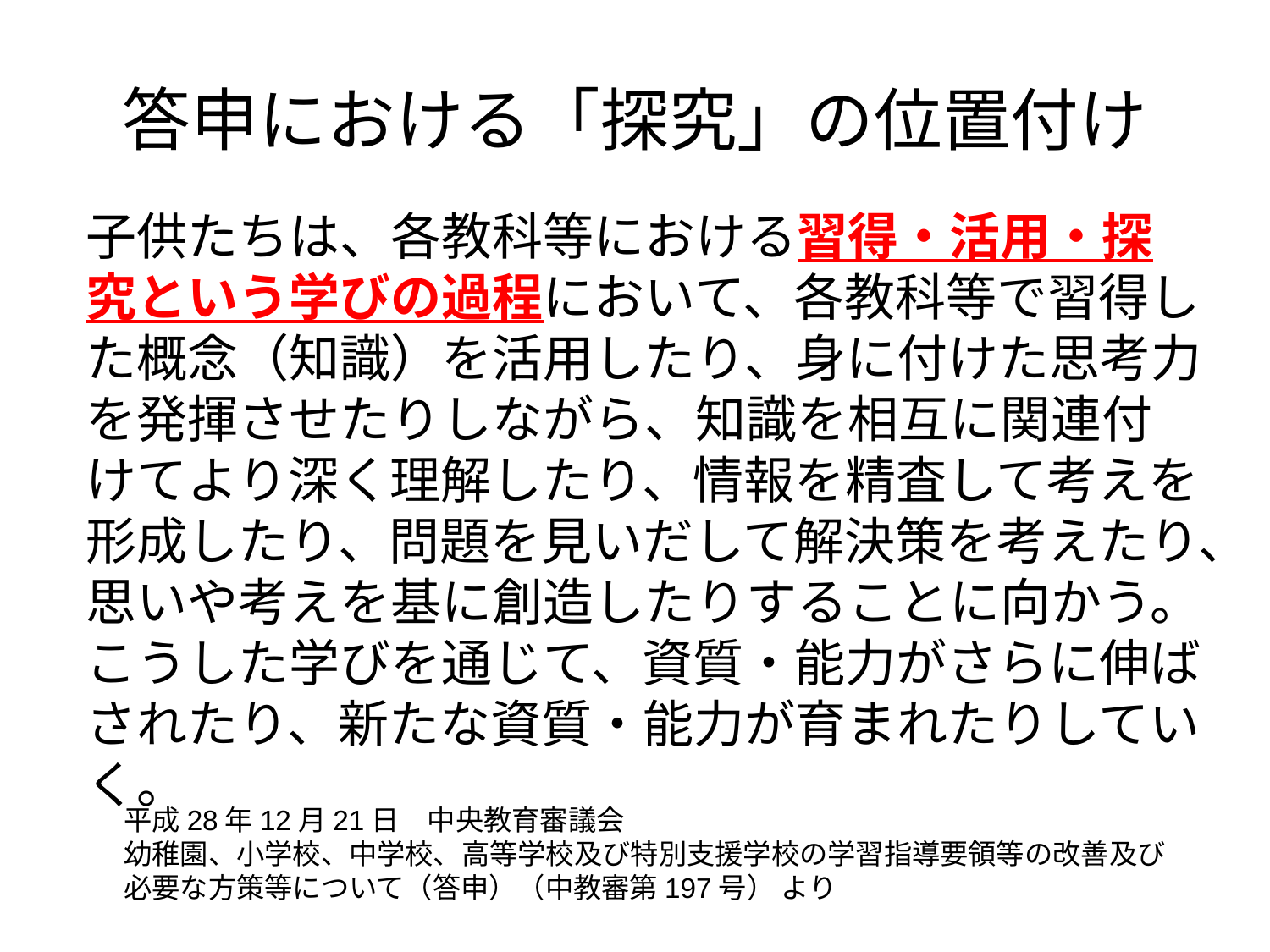

# 答申における「探究」の位置付け
子供たちは、各教科等における習得・活用・探究という学びの過程において、各教科等で習得した概念（知識）を活用したり、身に付けた思考力を発揮させたりしながら、知識を相互に関連付けてより深く理解したり、情報を精査して考えを形成したり、問題を見いだして解決策を考えたり、思いや考えを基に創造したりすることに向かう。こうした学びを通じて、資質・能力がさらに伸ばされたり、新たな資質・能力が育まれたりしていく。
平成28年12月21日　中央教育審議会
幼稚園、小学校、中学校、高等学校及び特別支援学校の学習指導要領等の改善及び
必要な方策等について（答申）（中教審第197号） より